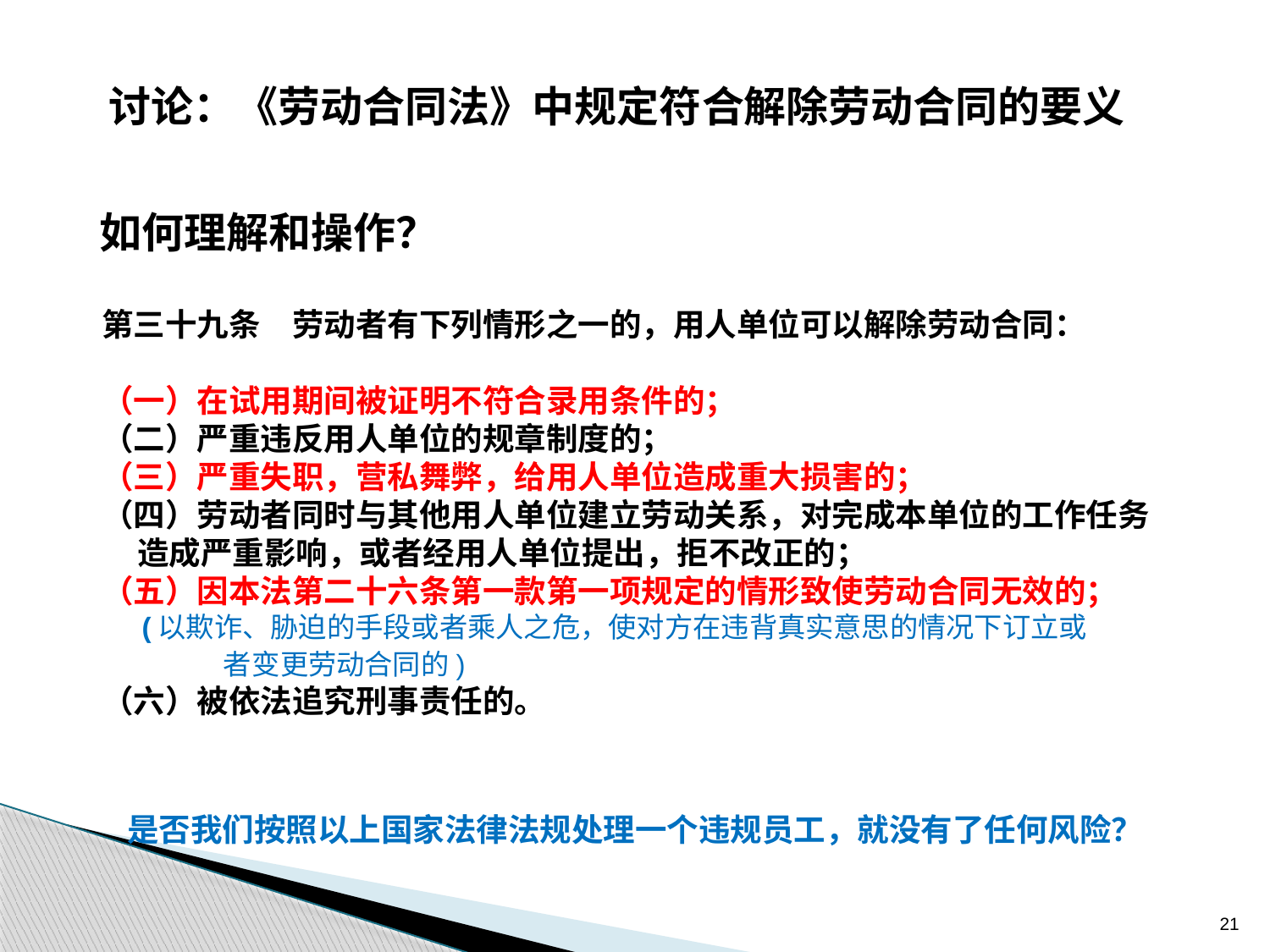

讨论：《劳动合同法》中规定符合解除劳动合同的要义
如何理解和操作？
    第三十九条　劳动者有下列情形之一的，用人单位可以解除劳动合同：
    （一）在试用期间被证明不符合录用条件的；
    （二）严重违反用人单位的规章制度的；
    （三）严重失职，营私舞弊，给用人单位造成重大损害的；
    （四）劳动者同时与其他用人单位建立劳动关系，对完成本单位的工作任务
          造成严重影响，或者经用人单位提出，拒不改正的；
    （五）因本法第二十六条第一款第一项规定的情形致使劳动合同无效的；
           (以欺诈、胁迫的手段或者乘人之危，使对方在违背真实意思的情况下订立或
                         者变更劳动合同的)
    （六）被依法追究刑事责任的。
是否我们按照以上国家法律法规处理一个违规员工，就没有了任何风险？
21